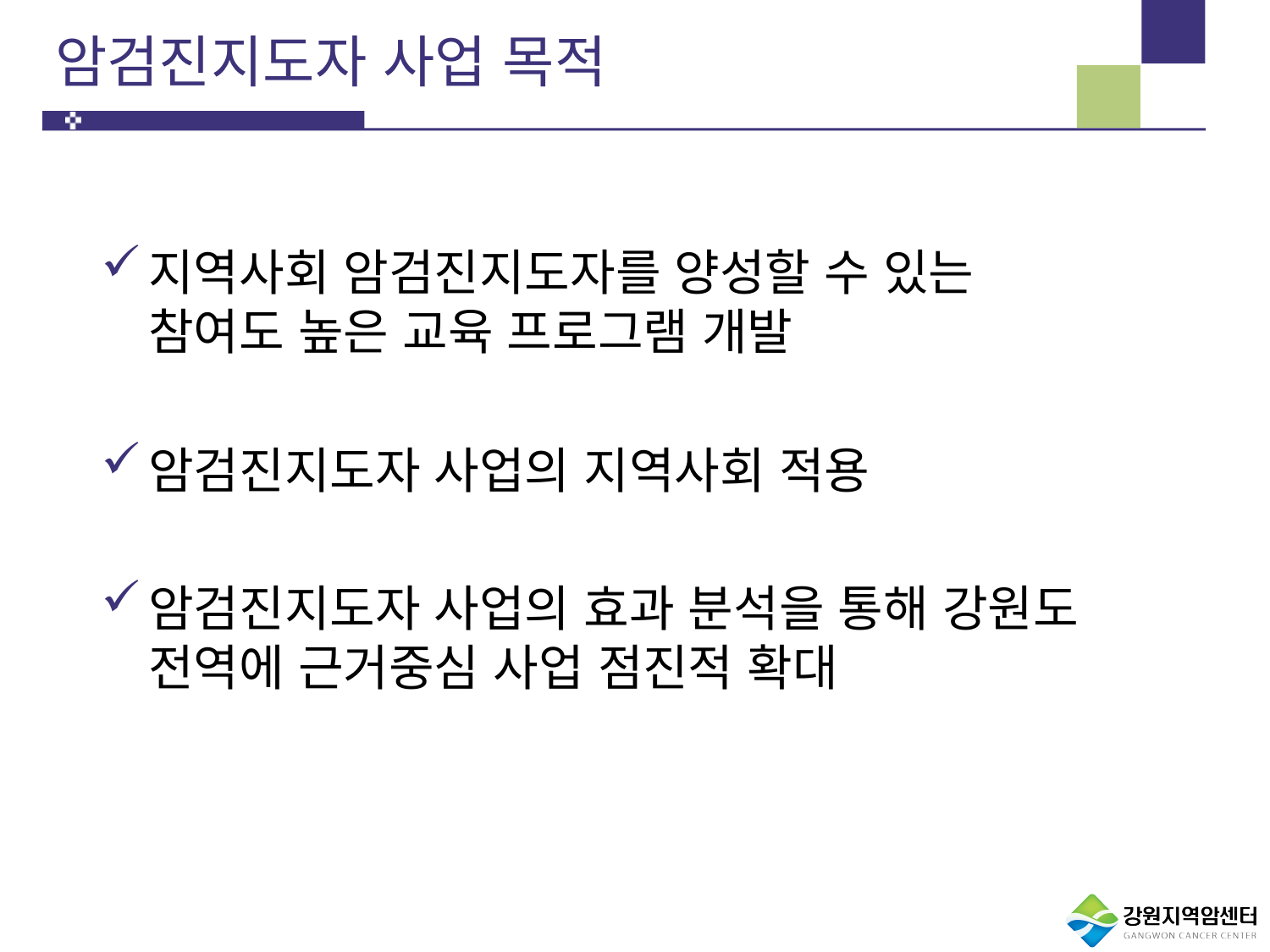

# 암검진지도자 사업 목적
지역사회 암검진지도자를 양성할 수 있는 참여도 높은 교육 프로그램 개발

암검진지도자 사업의 지역사회 적용

암검진지도자 사업의 효과 분석을 통해 강원도 전역에 근거중심 사업 점진적 확대